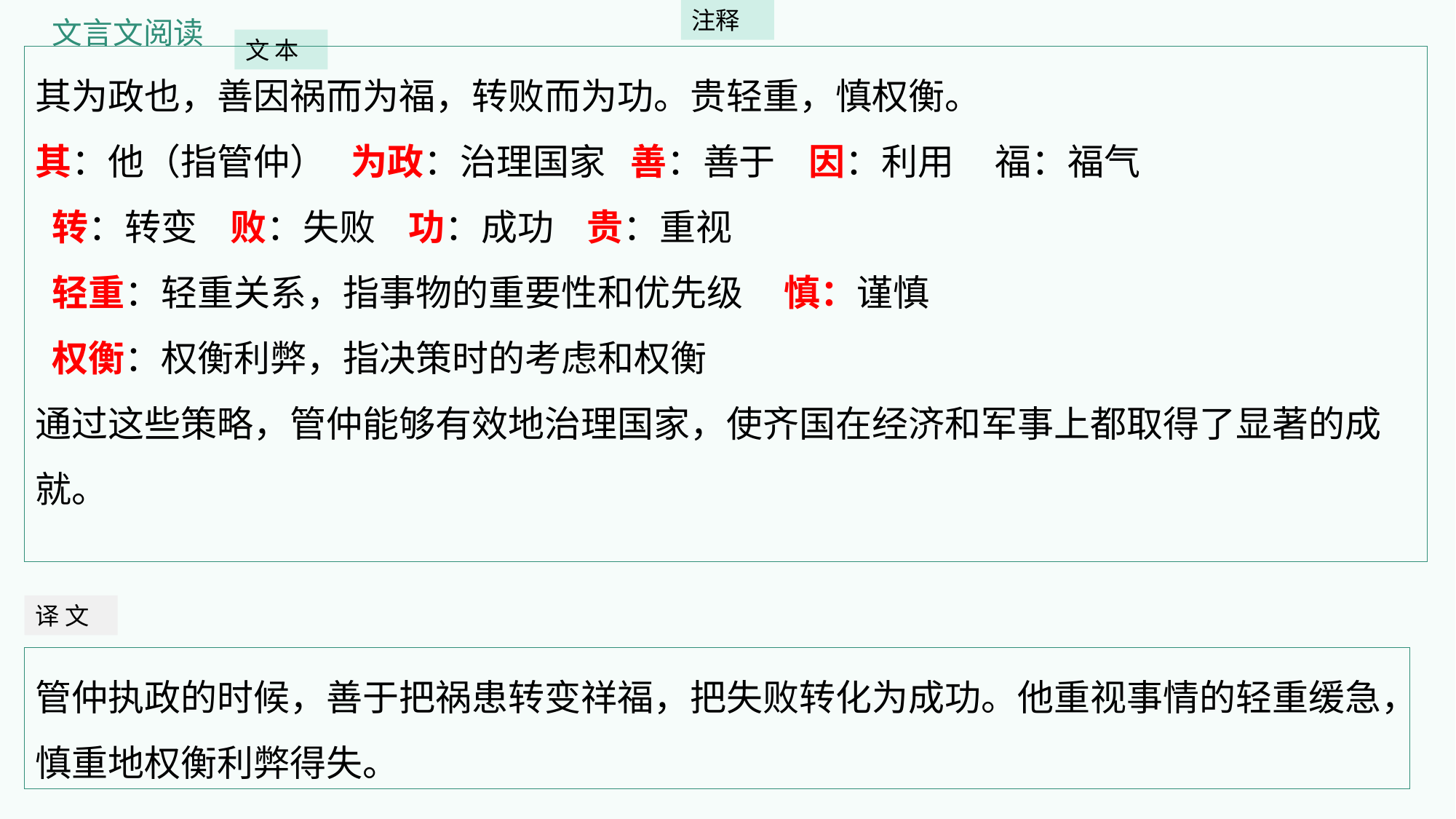

注释
文言文阅读
文 本
其为政也，善因祸而为福，转败而为功。贵轻重，慎权衡。
其：他（指管仲）   为政：治理国家   善：善于    因：利用     福：福气
 转：转变    败：失败    功：成功    贵：重视
 轻重：轻重关系，指事物的重要性和优先级     慎：谨慎
 权衡：权衡利弊，指决策时的考虑和权衡
通过这些策略，管仲能够有效地治理国家，使齐国在经济和军事上都取得了显著的成就。
译 文
管仲执政的时候，善于把祸患转变祥福，把失败转化为成功。他重视事情的轻重缓急，慎重地权衡利弊得失。